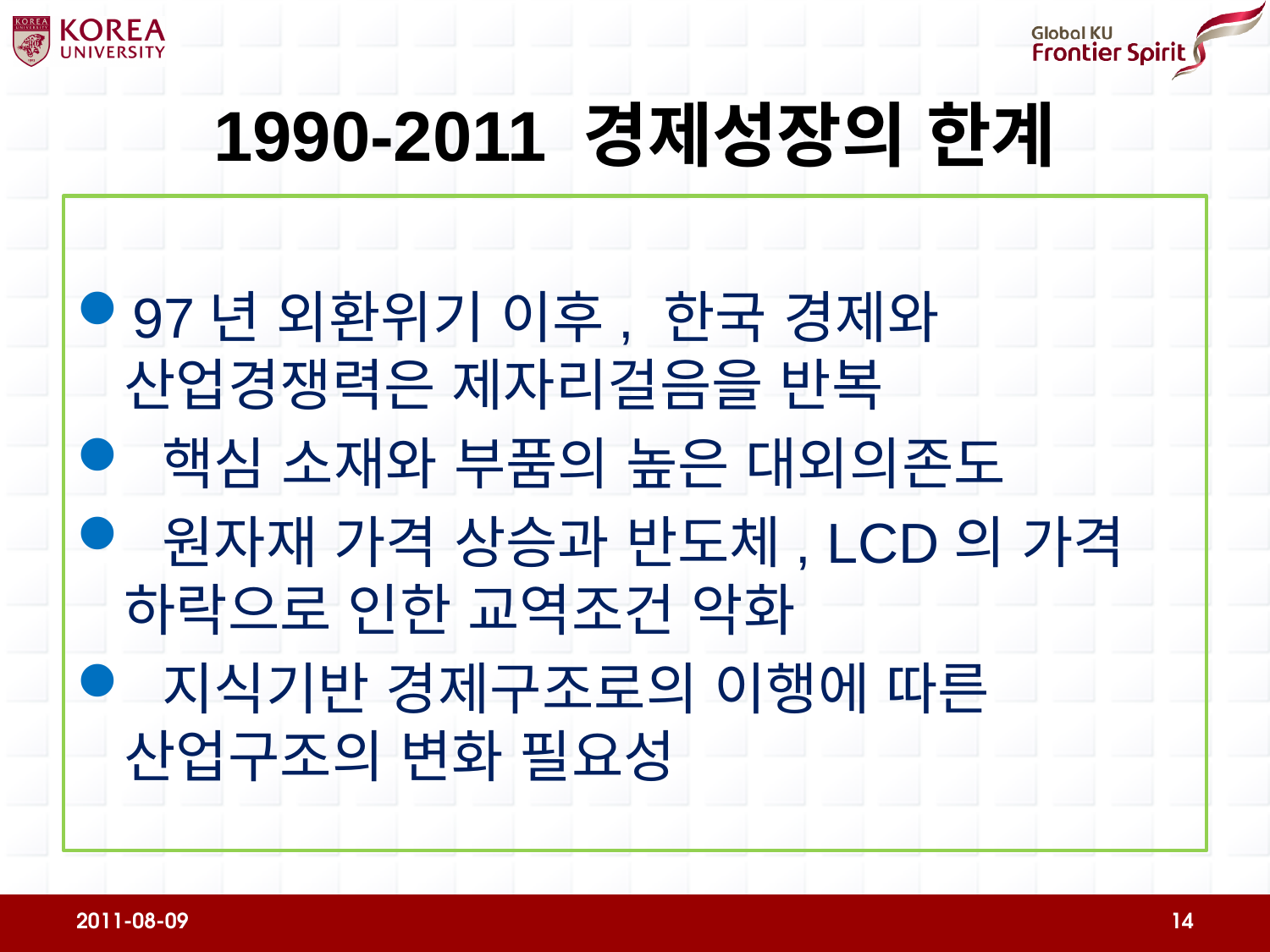

# 1990-2011 경제성장의 한계

97년 외환위기 이후, 한국 경제와 산업경쟁력은 제자리걸음을 반복
 핵심 소재와 부품의 높은 대외의존도
 원자재 가격 상승과 반도체, LCD의 가격 하락으로 인한 교역조건 악화
 지식기반 경제구조로의 이행에 따른 산업구조의 변화 필요성

2011-08-09
14